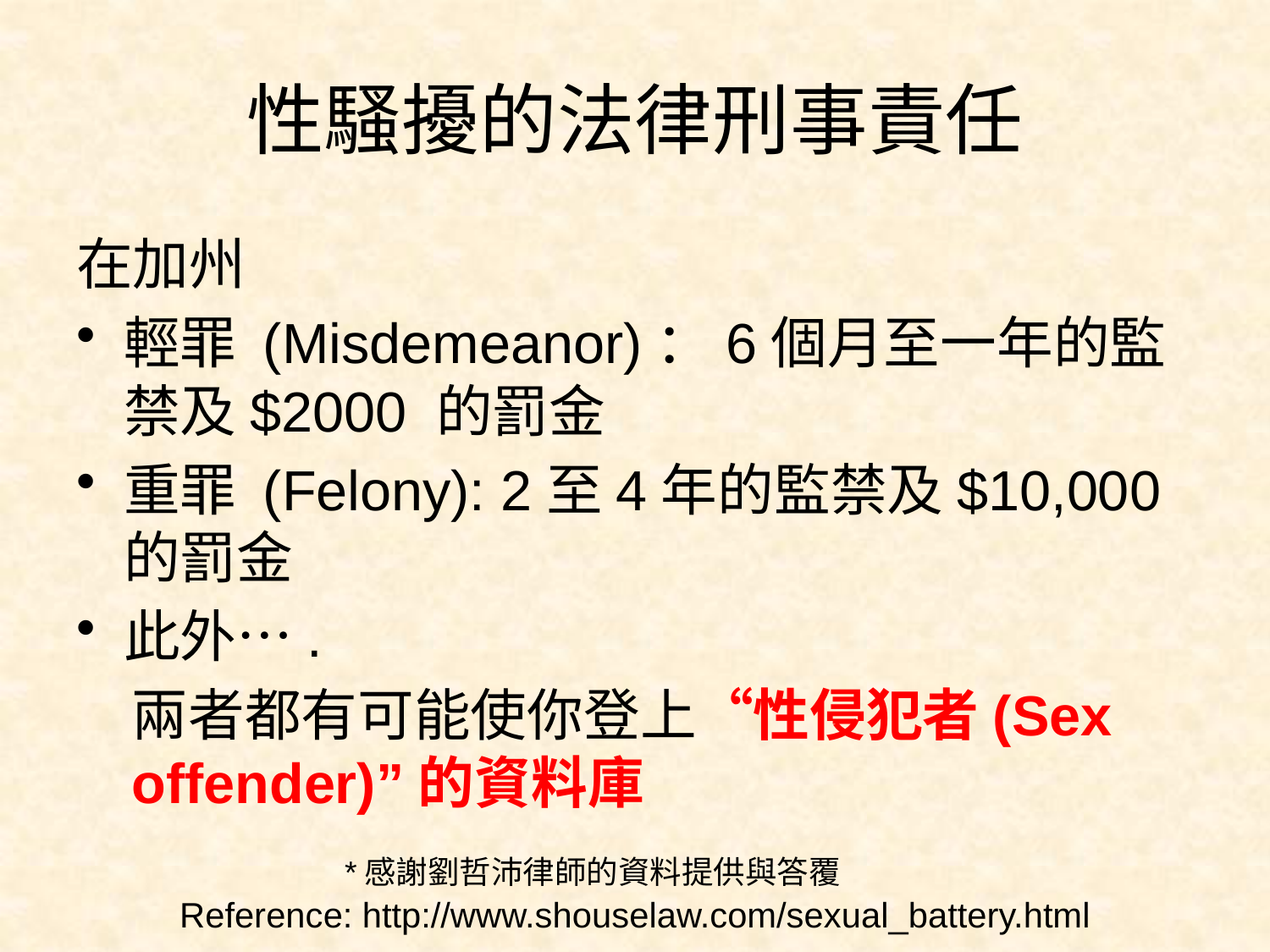

# 性騷擾的法律刑事責任
在加州
輕罪 (Misdemeanor)：6個月至一年的監禁及$2000 的罰金
重罪 (Felony): 2至4年的監禁及$10,000 的罰金
此外….
兩者都有可能使你登上“性侵犯者(Sex offender)”的資料庫
*感謝劉哲沛律師的資料提供與答覆
Reference: http://www.shouselaw.com/sexual_battery.html